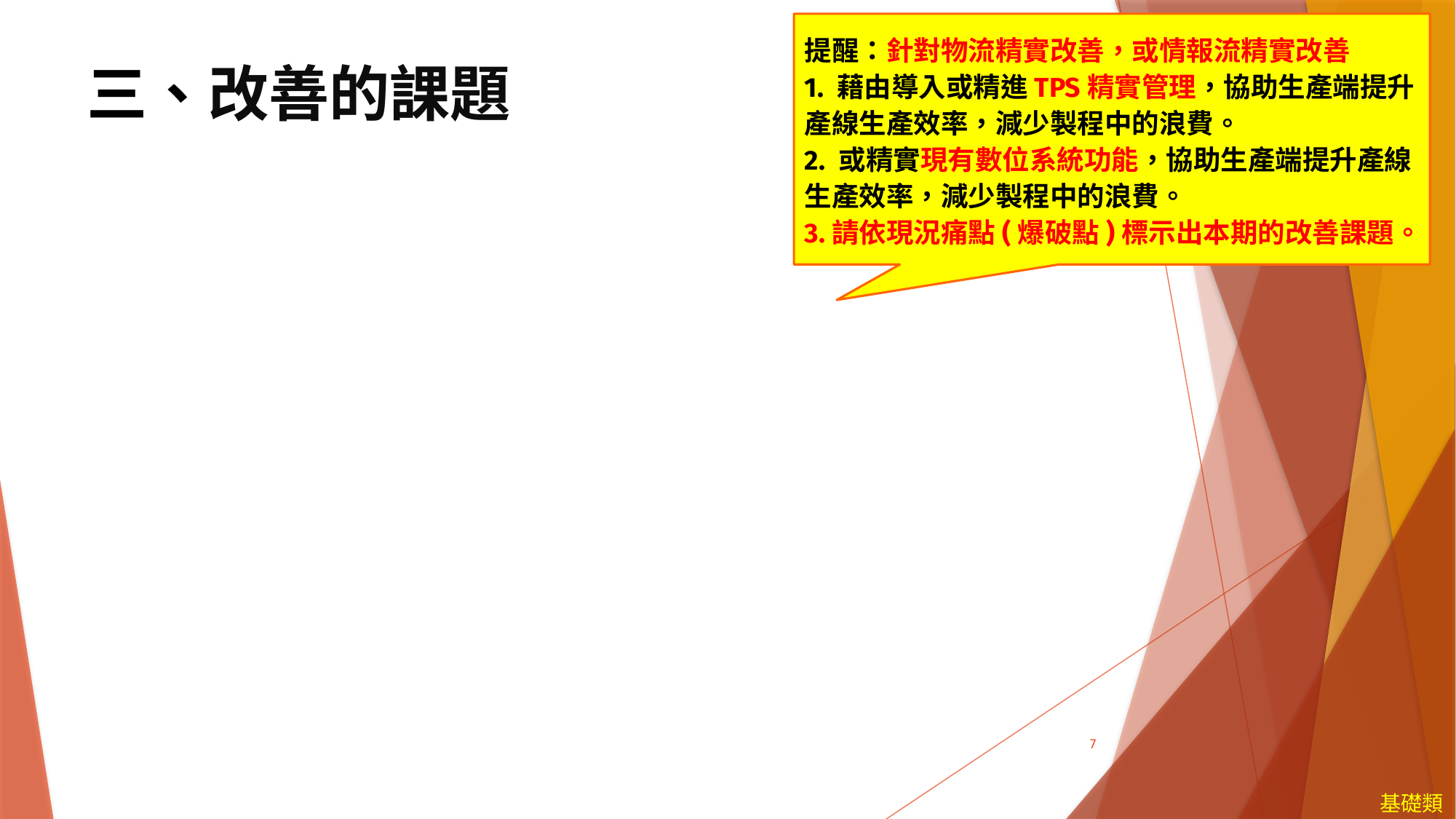

提醒：針對物流精實改善，或情報流精實改善
1. 藉由導入或精進TPS精實管理，協助生產端提升產線生產效率，減少製程中的浪費。
2. 或精實現有數位系統功能，協助生產端提升產線生產效率，減少製程中的浪費。
3.請依現況痛點(爆破點)標示出本期的改善課題。
三、改善的課題
7